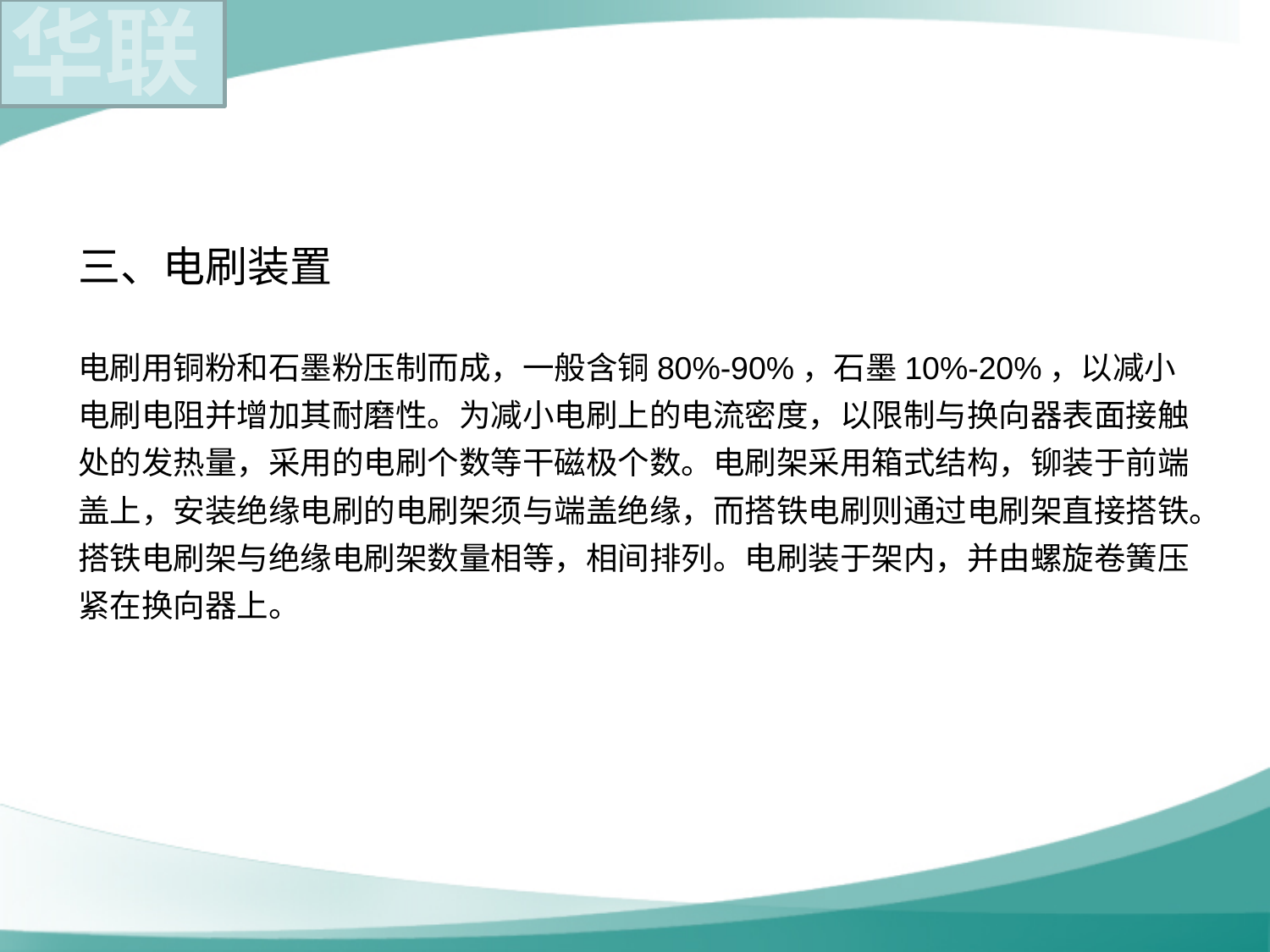

三、电刷装置
电刷用铜粉和石墨粉压制而成，一般含铜80%-90%，石墨10%-20%，以减小电刷电阻并增加其耐磨性。为减小电刷上的电流密度，以限制与换向器表面接触处的发热量，采用的电刷个数等干磁极个数。电刷架采用箱式结构，铆装于前端盖上，安装绝缘电刷的电刷架须与端盖绝缘，而搭铁电刷则通过电刷架直接搭铁。搭铁电刷架与绝缘电刷架数量相等，相间排列。电刷装于架内，并由螺旋卷簧压紧在换向器上。